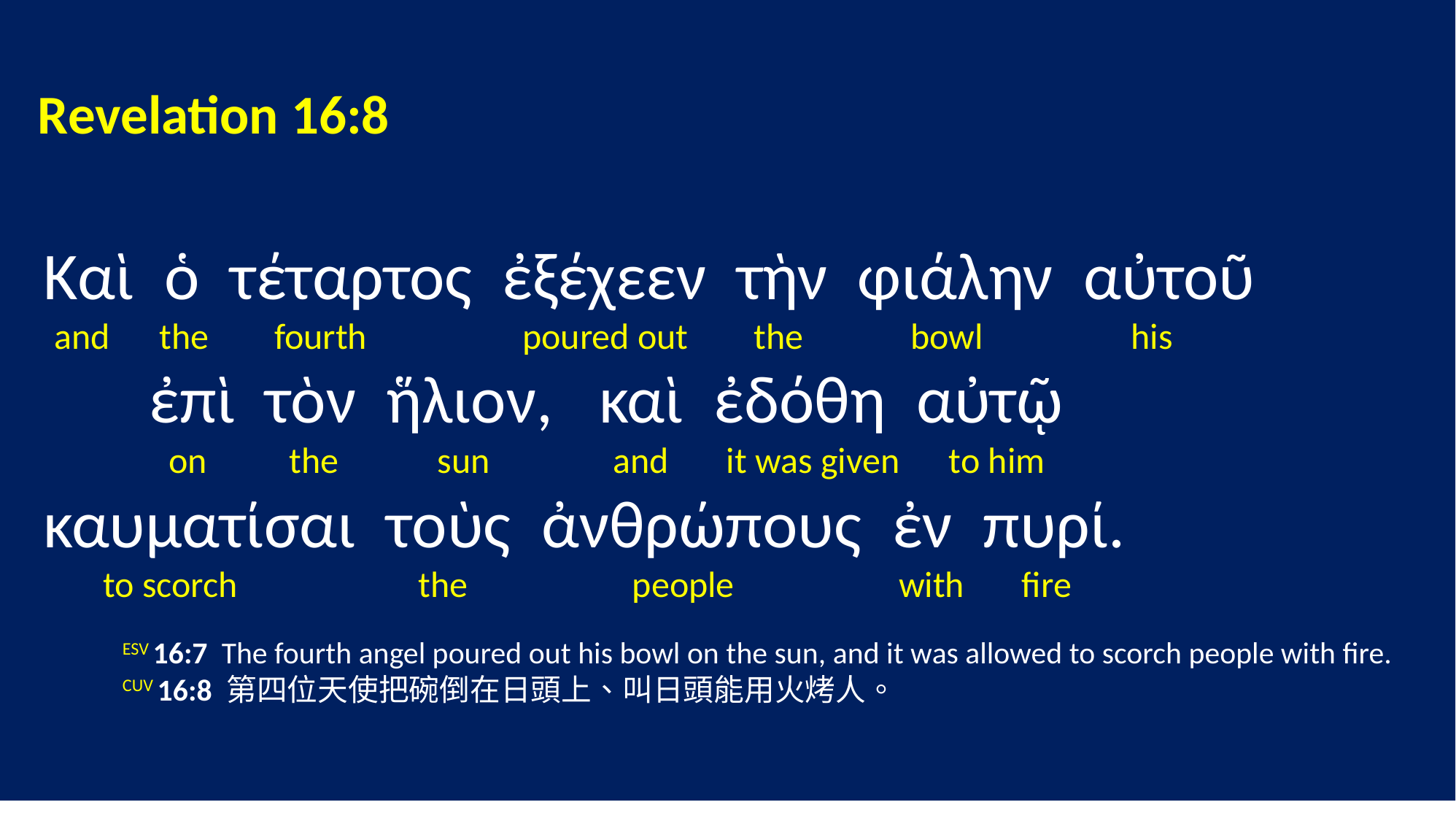

Revelation 16:8

  Καὶ  ὁ  τέταρτος  ἐξέχεεν  τὴν  φιάλην  αὐτοῦ
     and      the        fourth                   poured out        the             bowl                  his
         ἐπὶ  τὸν  ἥλιον,   καὶ  ἐδόθη  αὐτῷ
                   on          the            sun               and       it was given      to him
  καυματίσαι  τοὺς  ἀνθρώπους  ἐν  πυρί.
           to scorch                      the                    people                    with       fire

	ESV 16:7  The fourth angel poured out his bowl on the sun, and it was allowed to scorch people with fire.
	CUV 16:8 第四位天使把碗倒在日頭上、叫日頭能用火烤人。